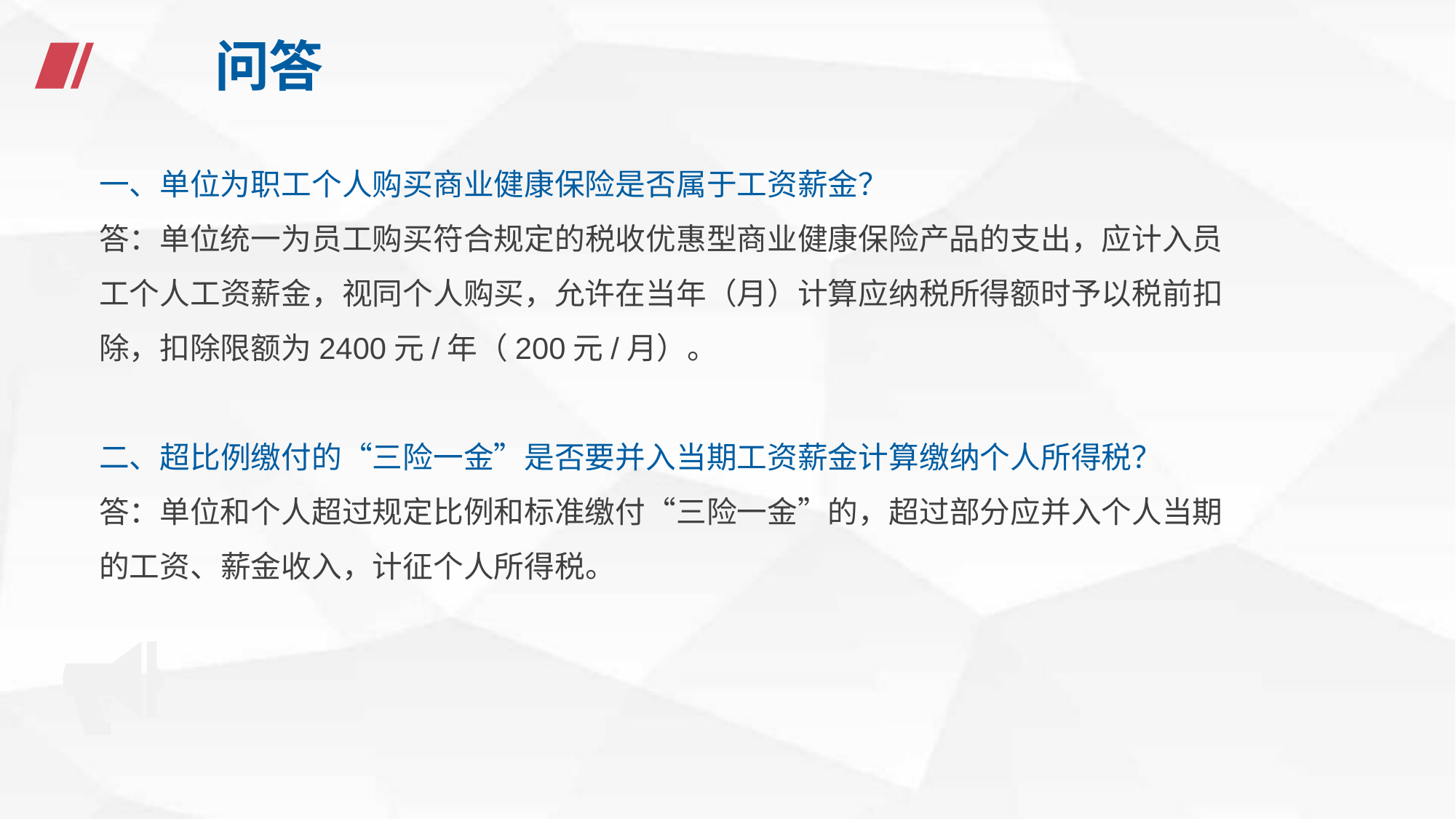

# 问答

一、单位为职工个人购买商业健康保险是否属于工资薪金？
答：单位统一为员工购买符合规定的税收优惠型商业健康保险产品的支出，应计入员工个人工资薪金，视同个人购买，允许在当年（月）计算应纳税所得额时予以税前扣除，扣除限额为2400元/年（200元/月）。

二、超比例缴付的“三险一金”是否要并入当期工资薪金计算缴纳个人所得税？
答：单位和个人超过规定比例和标准缴付“三险一金”的，超过部分应并入个人当期的工资、薪金收入，计征个人所得税。